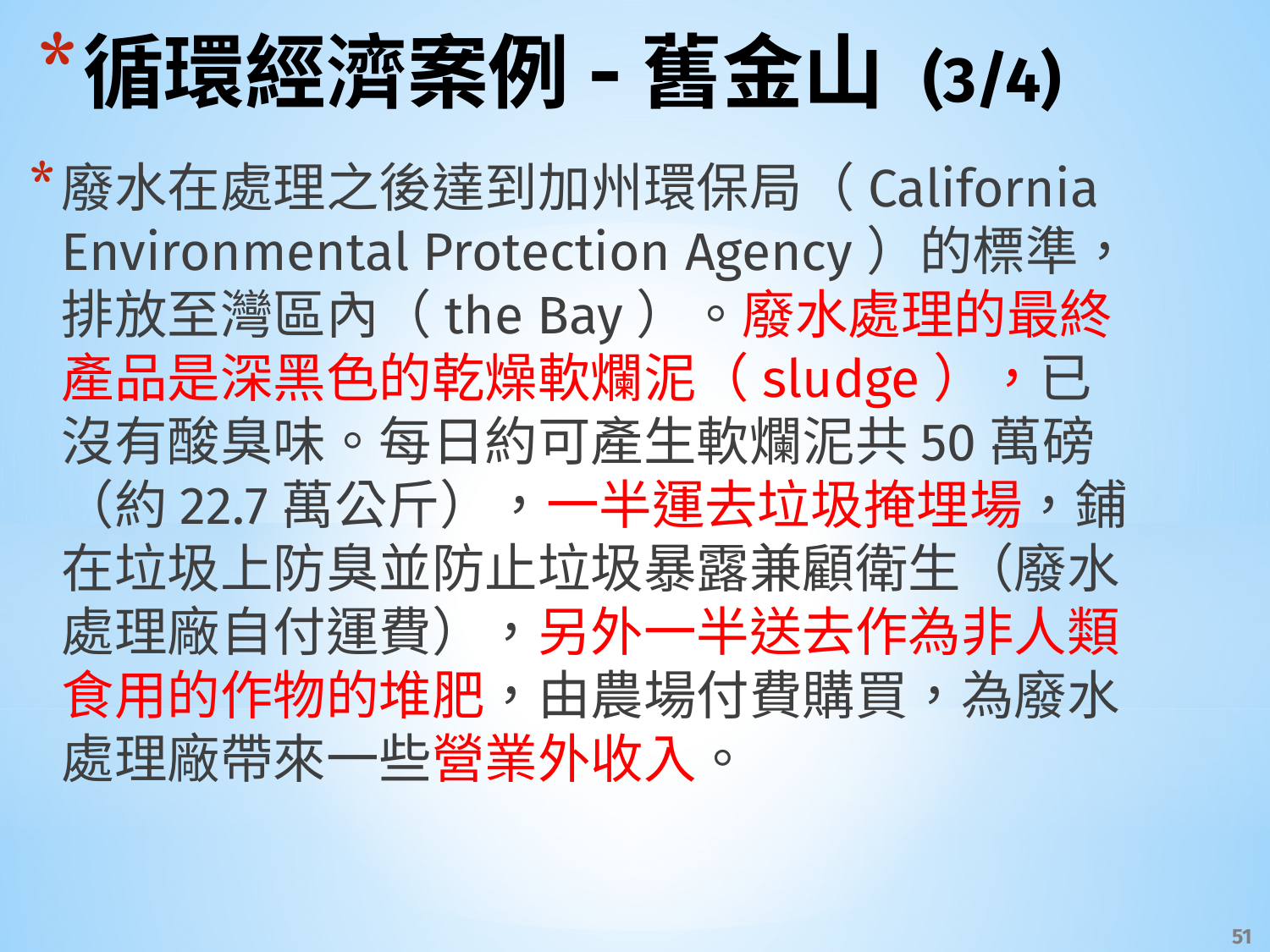

# 循環經濟案例-舊金山 (3/4)
廢水在處理之後達到加州環保局（California Environmental Protection Agency）的標準，排放至灣區內（the Bay）。廢水處理的最終產品是深黑色的乾燥軟爛泥（sludge），已沒有酸臭味。每日約可產生軟爛泥共50萬磅（約22.7萬公斤），一半運去垃圾掩埋場，鋪在垃圾上防臭並防止垃圾暴露兼顧衛生（廢水處理廠自付運費），另外一半送去作為非人類食用的作物的堆肥，由農場付費購買，為廢水處理廠帶來一些營業外收入。
51